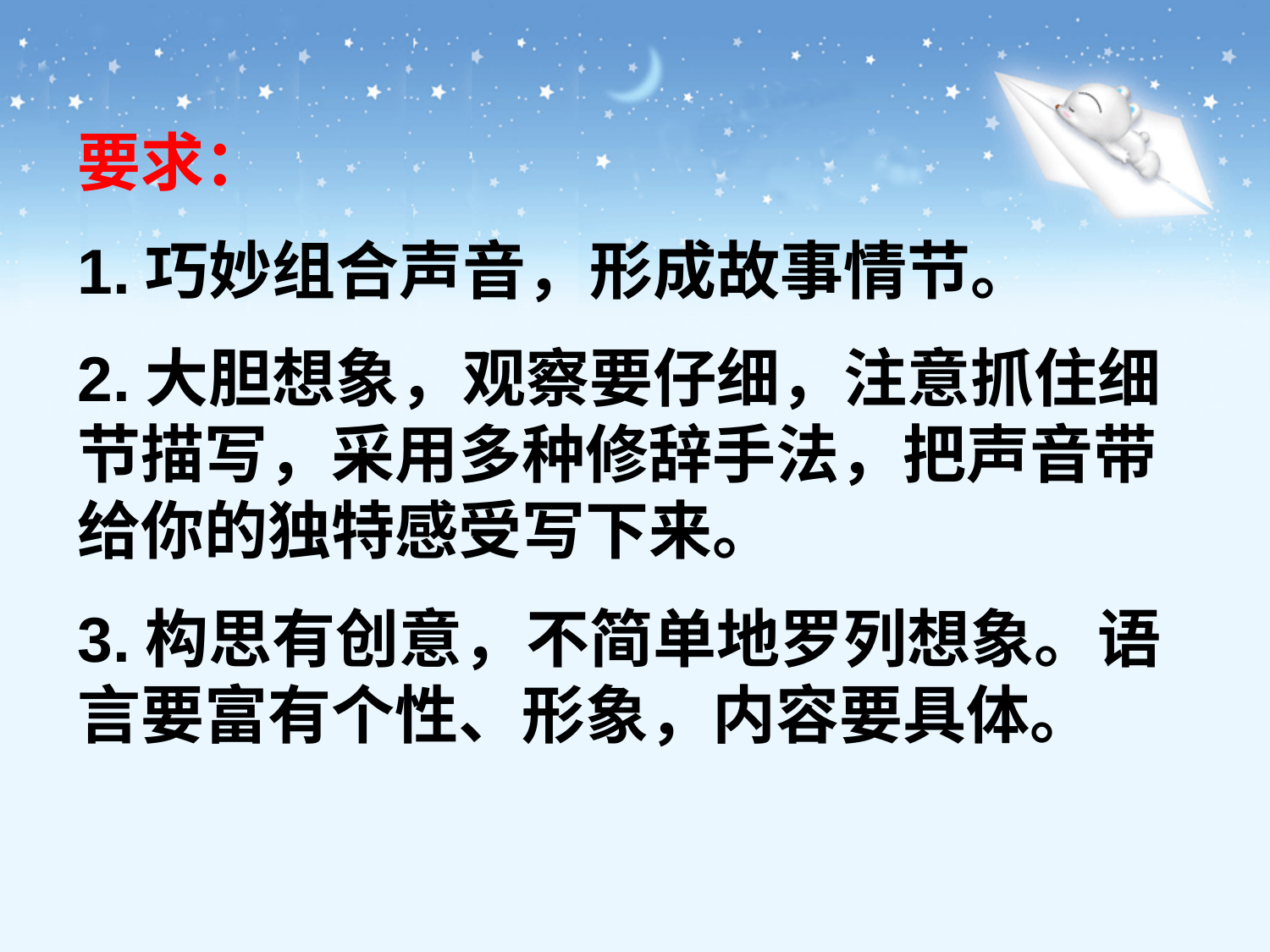

要求：
1.巧妙组合声音，形成故事情节。
2.大胆想象，观察要仔细，注意抓住细节描写，采用多种修辞手法，把声音带给你的独特感受写下来。
3.构思有创意，不简单地罗列想象。语言要富有个性、形象，内容要具体。